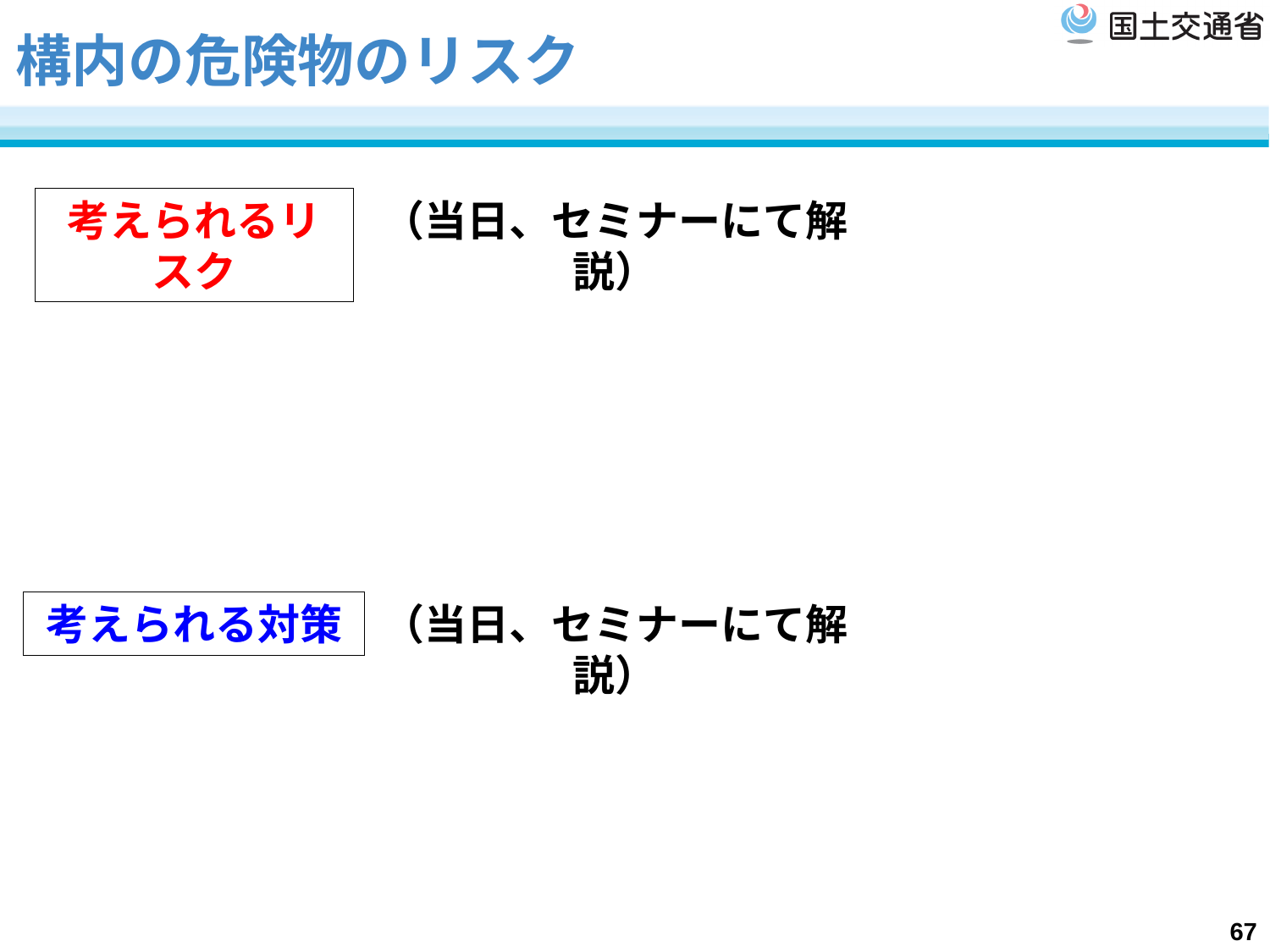

# 構内の危険物のリスク
（当日、セミナーにて解説）
考えられるリスク
（当日、セミナーにて解説）
考えられる対策
67